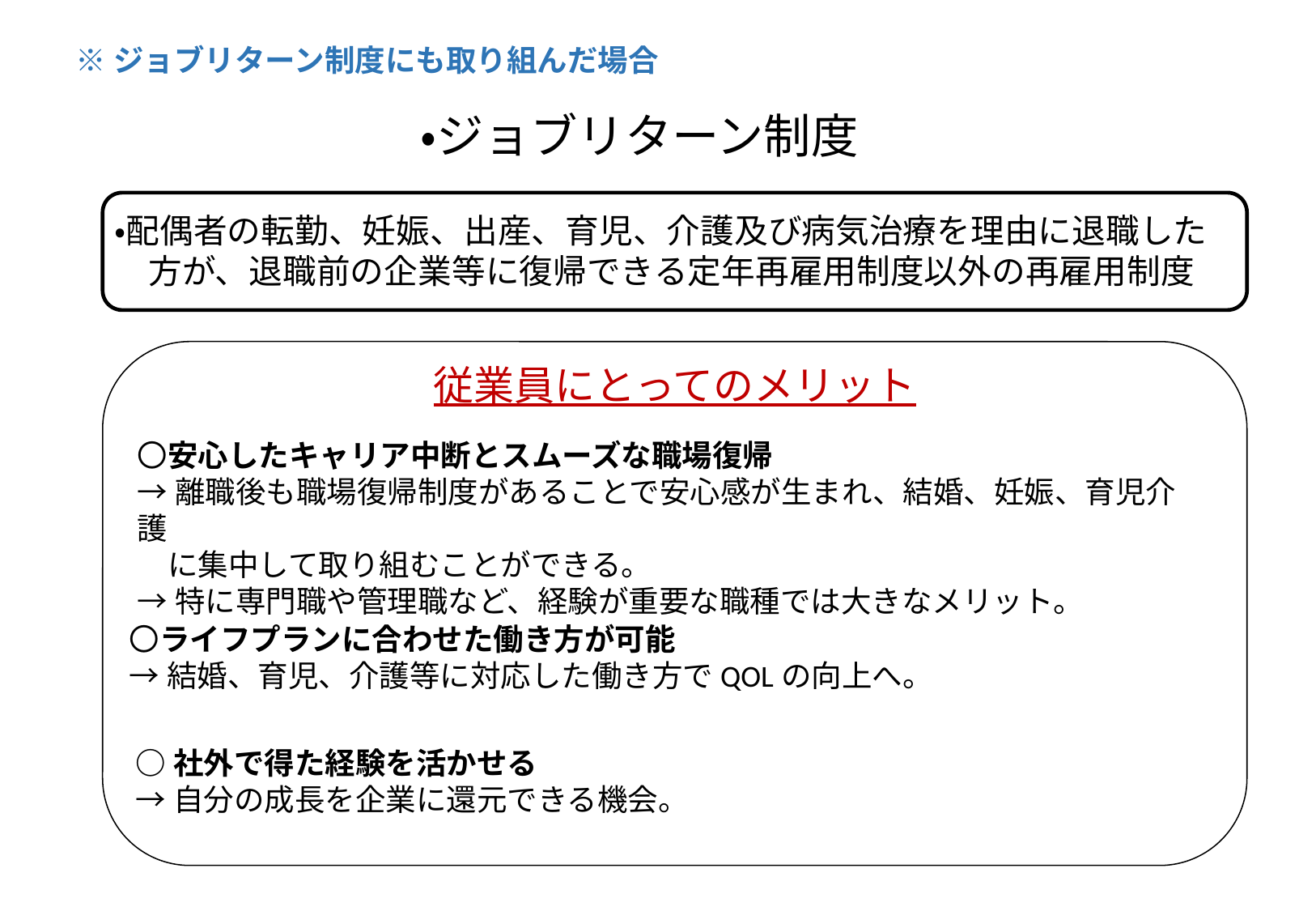

※ジョブリターン制度にも取り組んだ場合
・ジョブリターン制度

・配偶者の転勤、妊娠、出産、育児、介護及び病気治療を理由に退職した
　方が、退職前の企業等に復帰できる定年再雇用制度以外の再雇用制度

従業員にとってのメリット
〇安心したキャリア中断とスムーズな職場復帰
→離職後も職場復帰制度があることで安心感が生まれ、結婚、妊娠、育児介護
　に集中して取り組むことができる。
→特に専門職や管理職など、経験が重要な職種では大きなメリット。
〇ライフプランに合わせた働き方が可能
→結婚、育児、介護等に対応した働き方でQOLの向上へ。
○社外で得た経験を活かせる
→自分の成長を企業に還元できる機会。